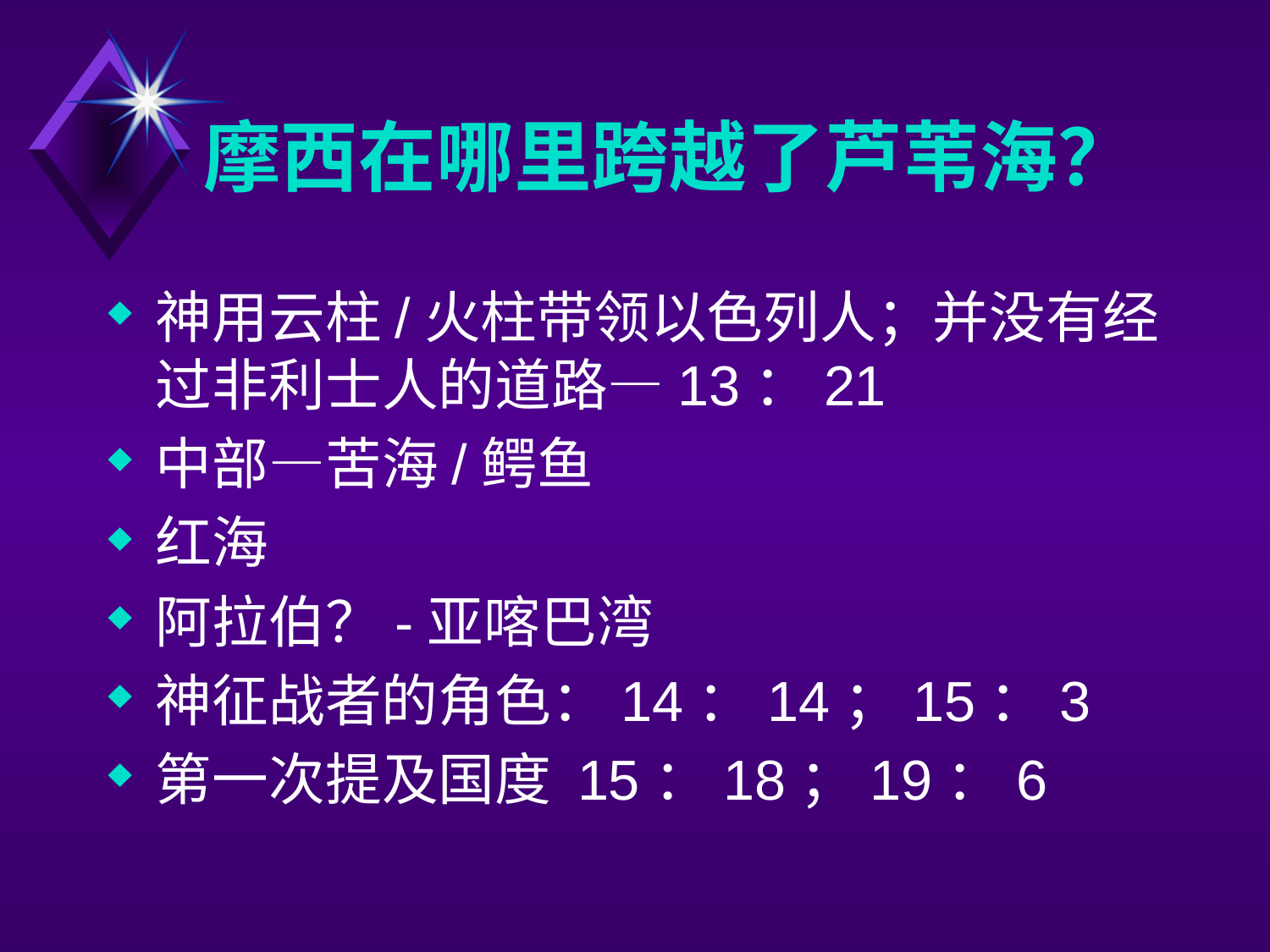

# 摩西在哪里跨越了芦苇海？
神用云柱/火柱带领以色列人；并没有经过非利士人的道路—13：21
中部—苦海/鳄鱼
红海
阿拉伯？-亚喀巴湾
神征战者的角色：14：14；15：3
第一次提及国度 15：18；19：6